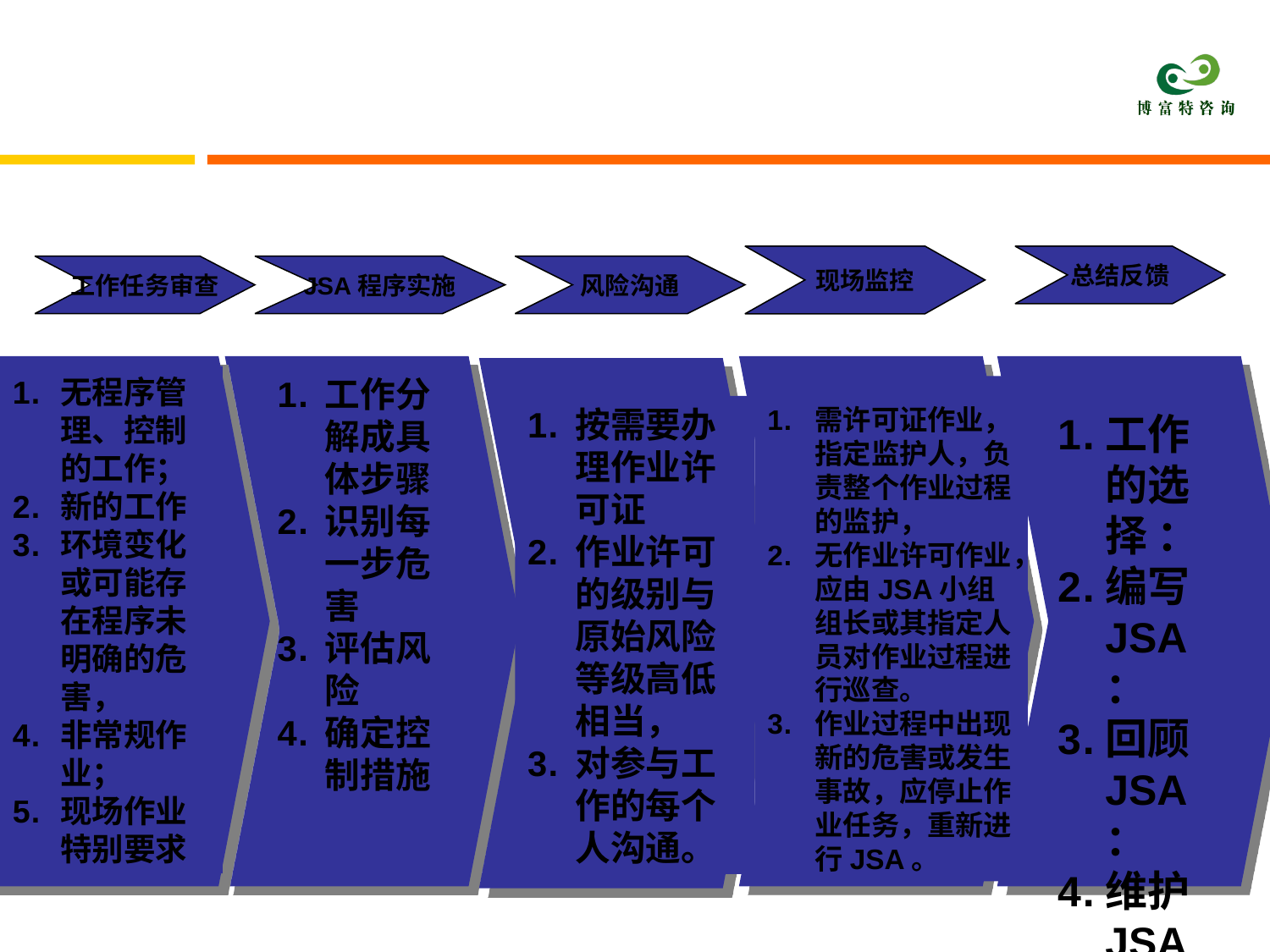

JSA的管理流程

现场监控
总结反馈
工作任务审查
JSA程序实施
风险沟通

无程序管理、控制的工作；
新的工作
环境变化或可能存在程序未明确的危害，
非常规作业；
现场作业特别要求
工作分解成具体步骤
识别每一步危害
评估风险
确定控制措施

工作的选择 ：
编写JSA：
回顾JSA：
维护 JSA

按需要办理作业许可证
作业许可的级别与原始风险等级高低相当，
对参与工作的每个人沟通。
需许可证作业，指定监护人，负责整个作业过程的监护，
无作业许可作业，应由JSA小组组长或其指定人员对作业过程进行巡查。
作业过程中出现新的危害或发生事故，应停止作业任务，重新进行JSA。